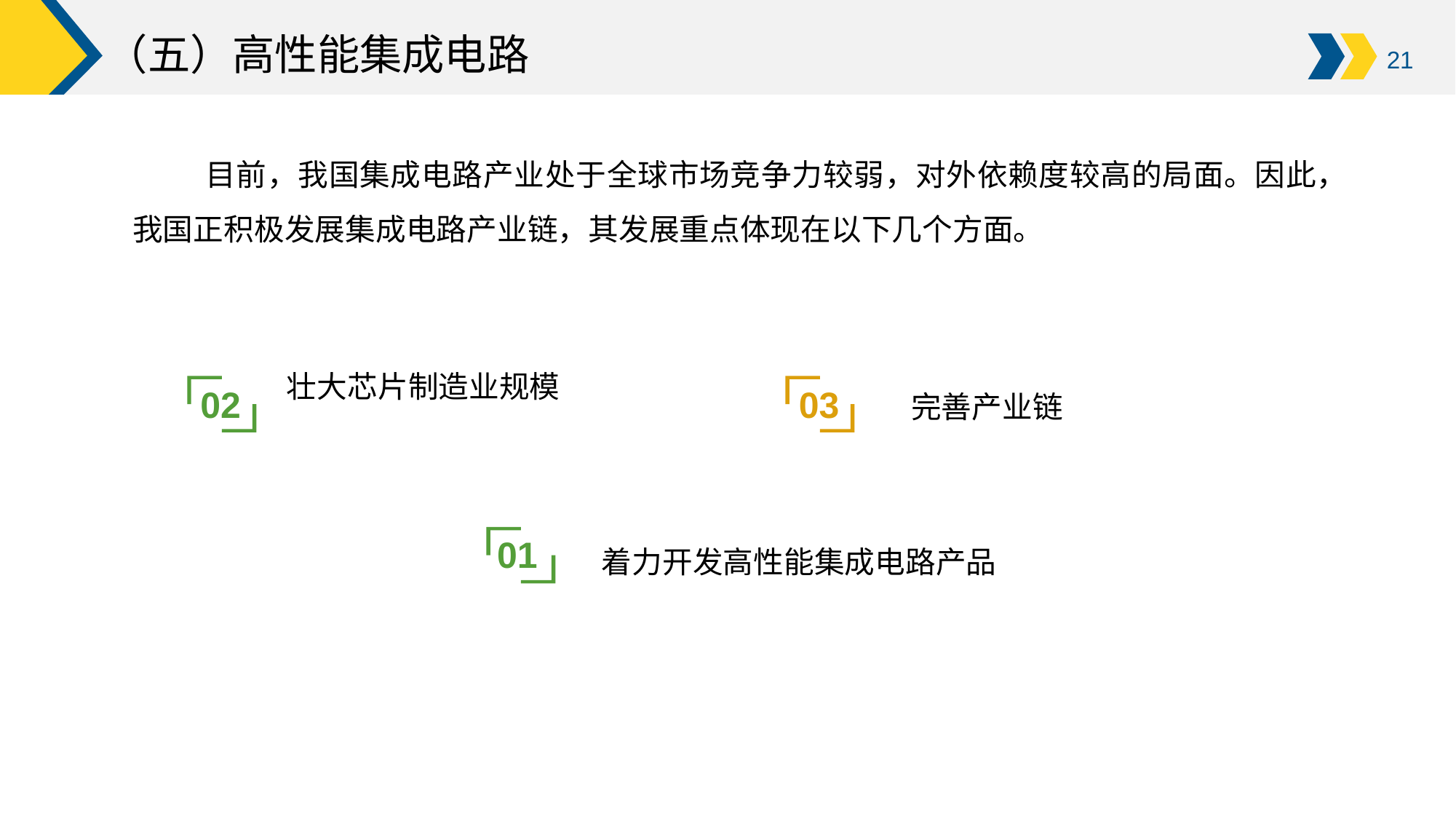

# （五）高性能集成电路
目前，我国集成电路产业处于全球市场竞争力较弱，对外依赖度较高的局面。因此，我国正积极发展集成电路产业链，其发展重点体现在以下几个方面。
壮大芯片制造业规模

02
03
完善产业链
01

着力开发高性能集成电路产品